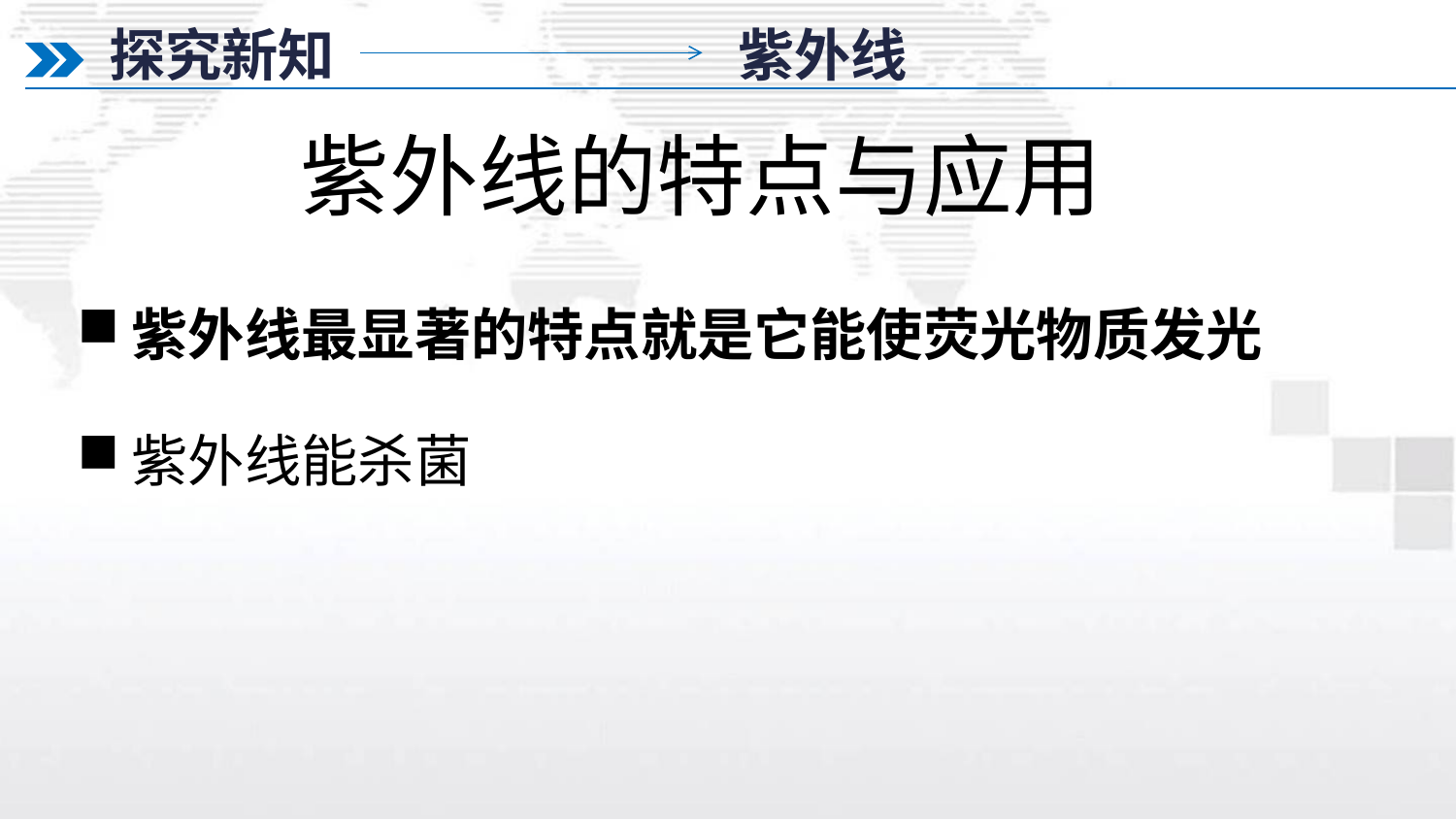

紫外线
# 探究新知

紫外线的特点与应用
紫外线最显著的特点就是它能使荧光物质发光
紫外线能杀菌